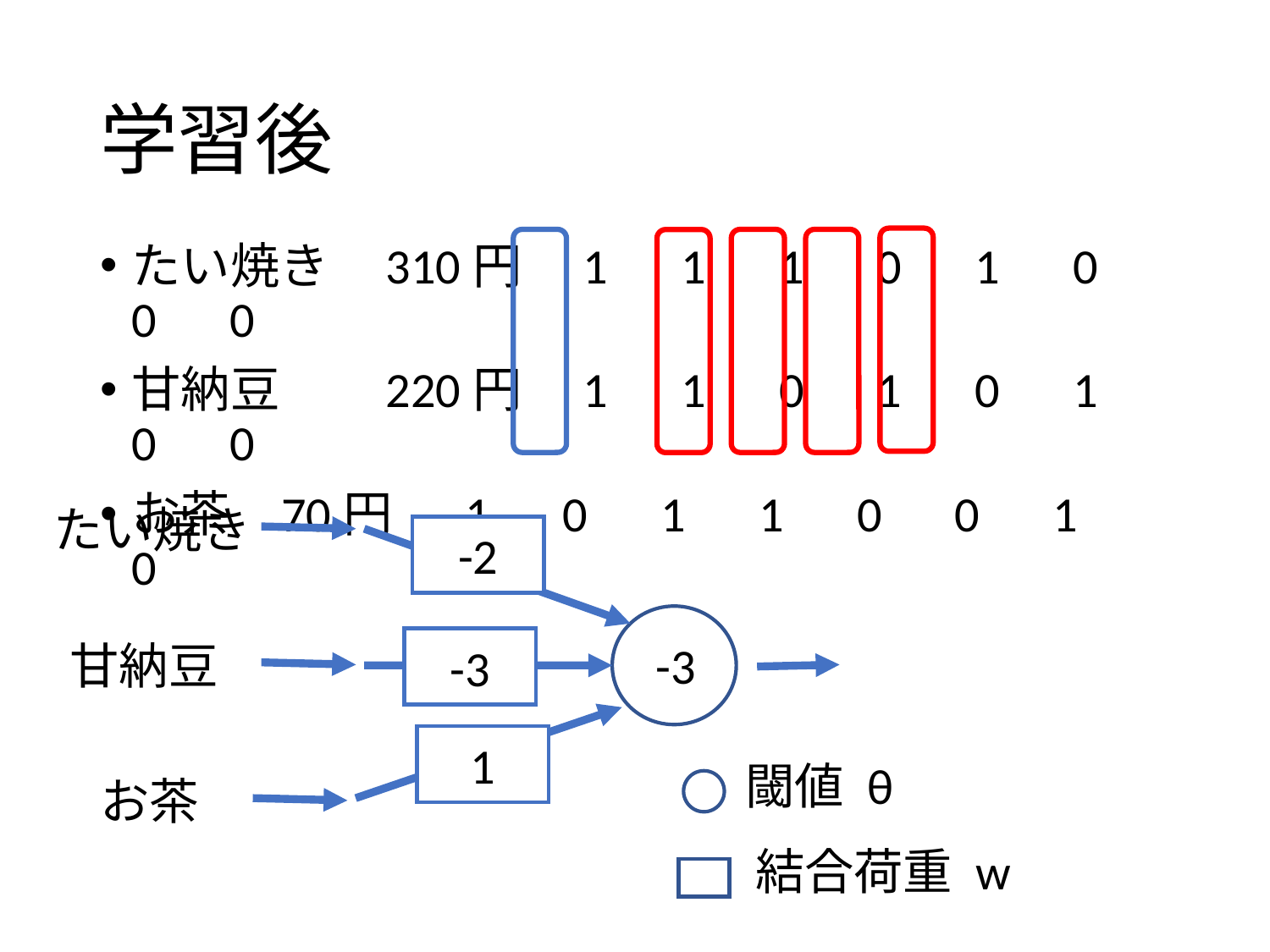

# 学習後

たい焼き	310円　1　1　1　0　1　0　0　0
甘納豆	220円　1　1　0　1　0　1　0　0
お茶	 70円　 1　0　1　1　0　0　1　0

たい焼き
-2

甘納豆
-3
-3
1
閾値 θ
お茶

結合荷重 w